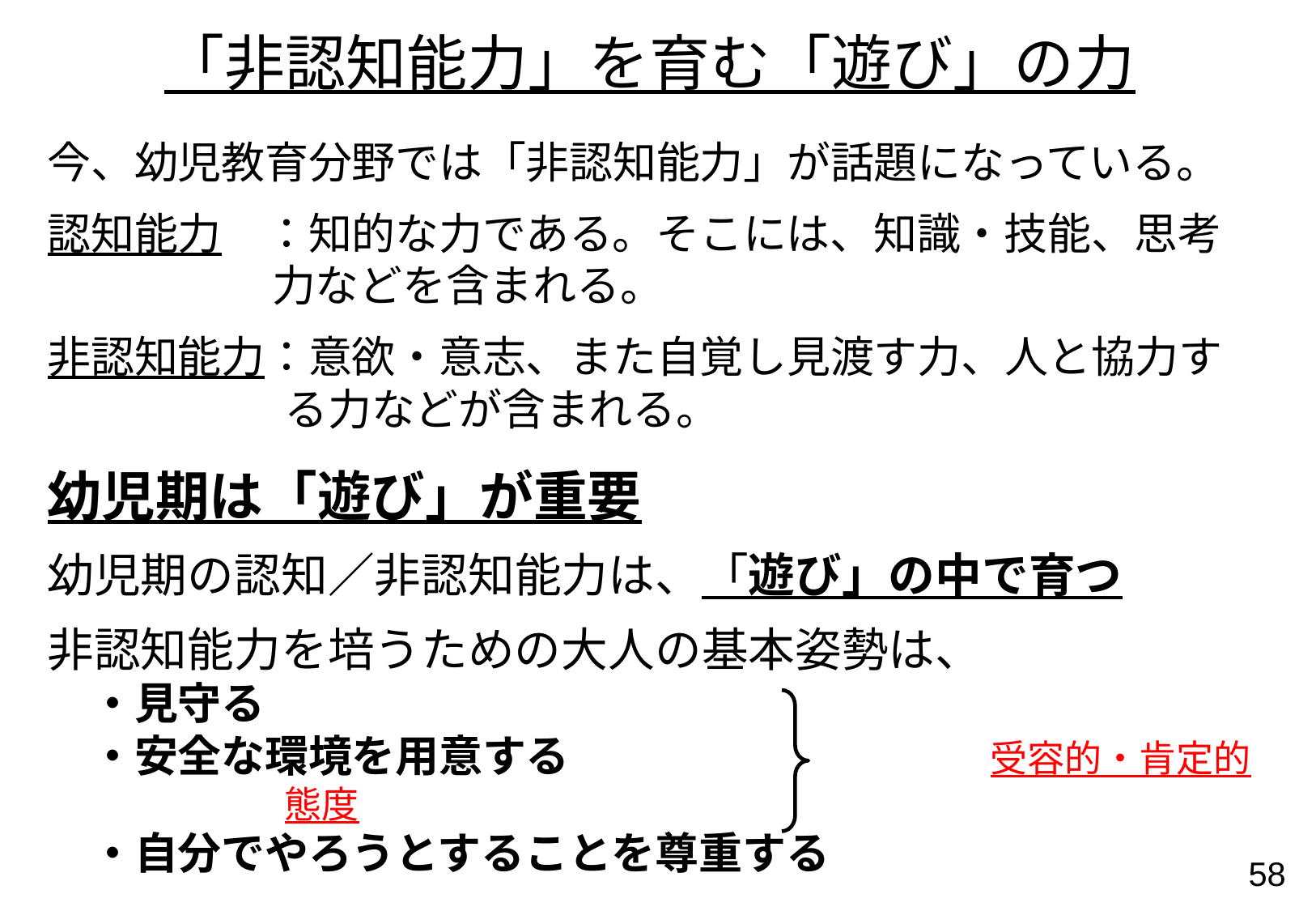

「非認知能力」を育む「遊び」の力
今、幼児教育分野では「非認知能力」が話題になっている。
認知能力　：知的な力である。そこには、知識・技能、思考力などを含まれる。
非認知能力：意欲・意志、また自覚し見渡す力、人と協力する力などが含まれる。
幼児期は「遊び」が重要
幼児期の認知／非認知能力は、「遊び」の中で育つ
非認知能力を培うための大人の基本姿勢は、
　・見守る
　・安全な環境を用意する　　　　　　　　 　  受容的・肯定的態度
　・自分でやろうとすることを尊重する

58